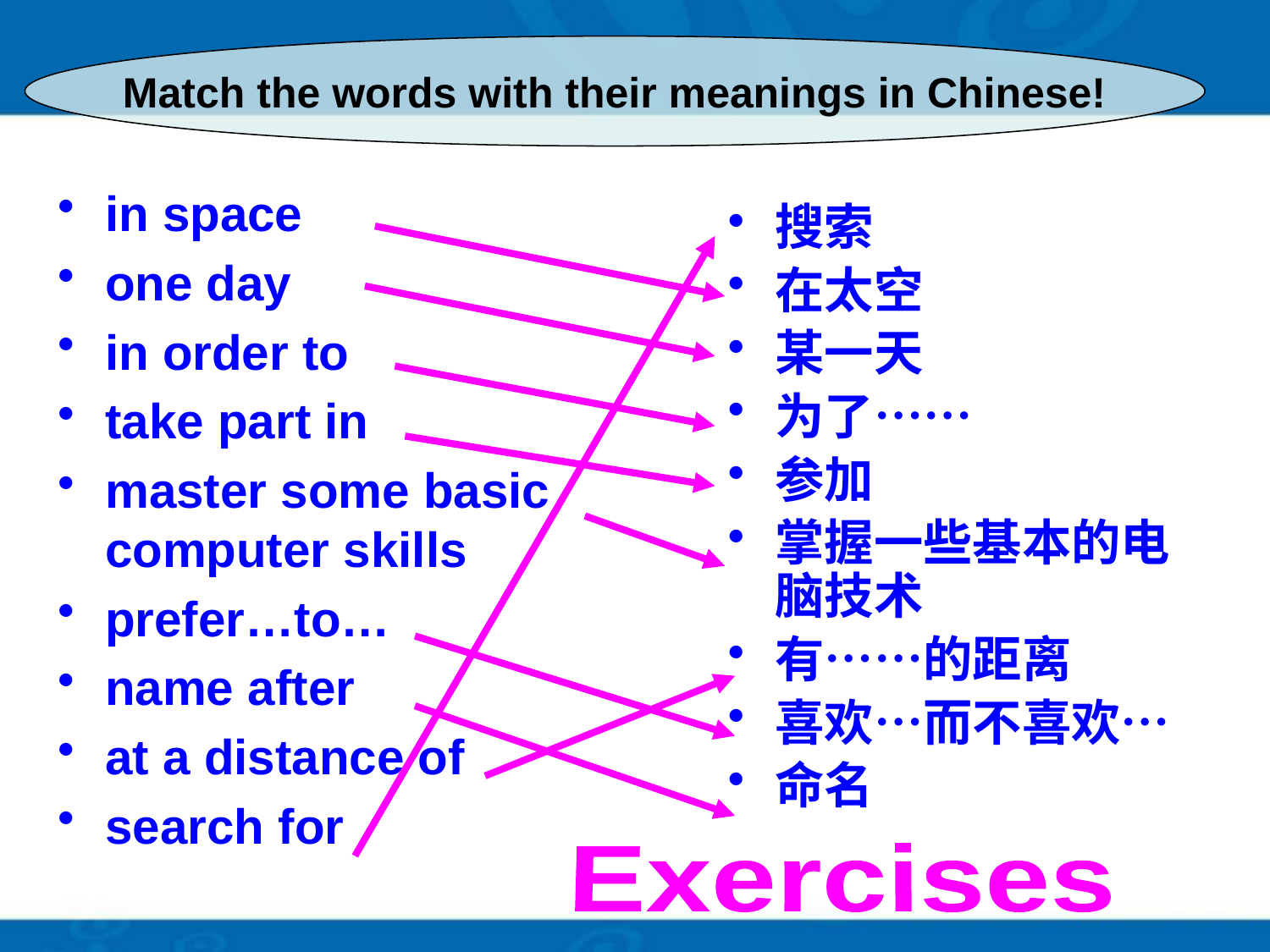

Match the words with their meanings in Chinese!

in space
one day
in order to
take part in
master some basic computer skills
prefer…to…
name after
at a distance of
search for
搜索
在太空
某一天
为了……
参加
掌握一些基本的电脑技术
有……的距离
喜欢…而不喜欢…
命名

Exercises